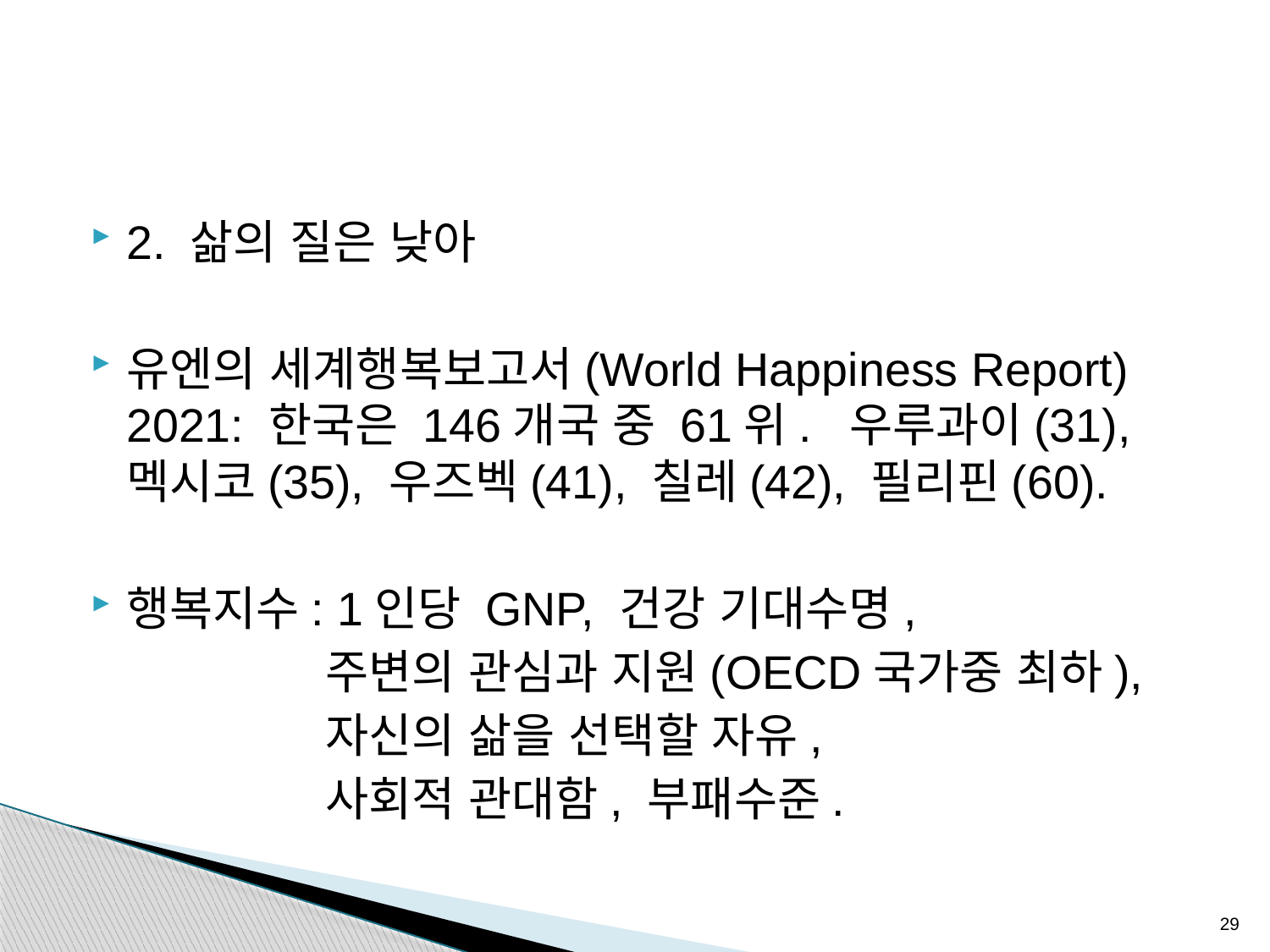

#
2. 삶의 질은 낮아

유엔의 세계행복보고서(World Happiness Report) 2021: 한국은 146개국 중 61위.  우루과이(31), 멕시코(35), 우즈벡(41), 칠레(42), 필리핀(60).

행복지수: 1인당 GNP, 건강 기대수명,
                 주변의 관심과 지원(OECD국가중 최하),
                 자신의 삶을 선택할 자유,
                 사회적 관대함, 부패수준.

29